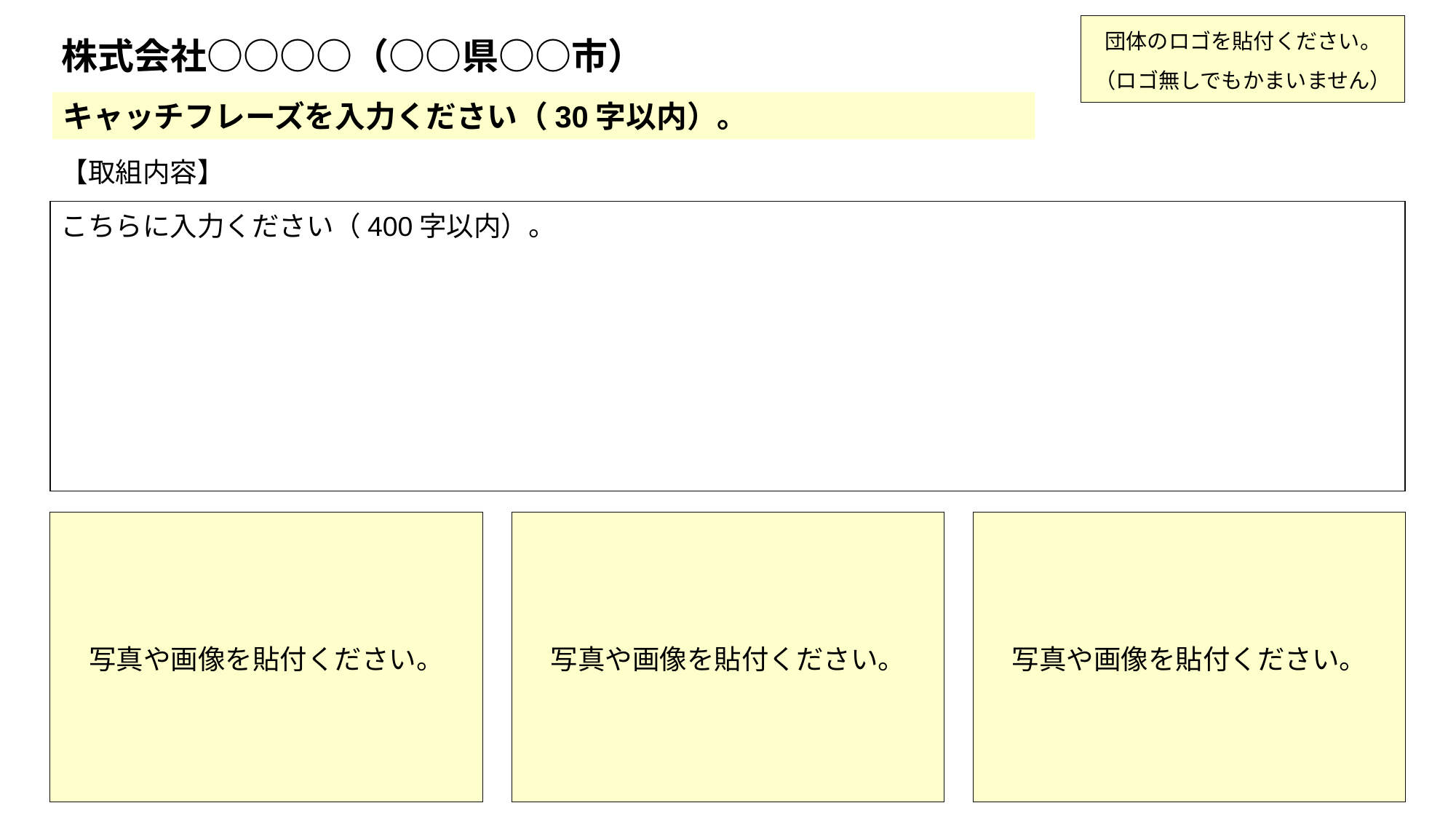

団体のロゴを貼付ください。
（ロゴ無しでもかまいません）
株式会社○○○○（○○県○○市）
キャッチフレーズを入力ください（30字以内）。
【取組内容】
こちらに入力ください（400字以内）。
写真や画像を貼付ください。
写真や画像を貼付ください。
写真や画像を貼付ください。